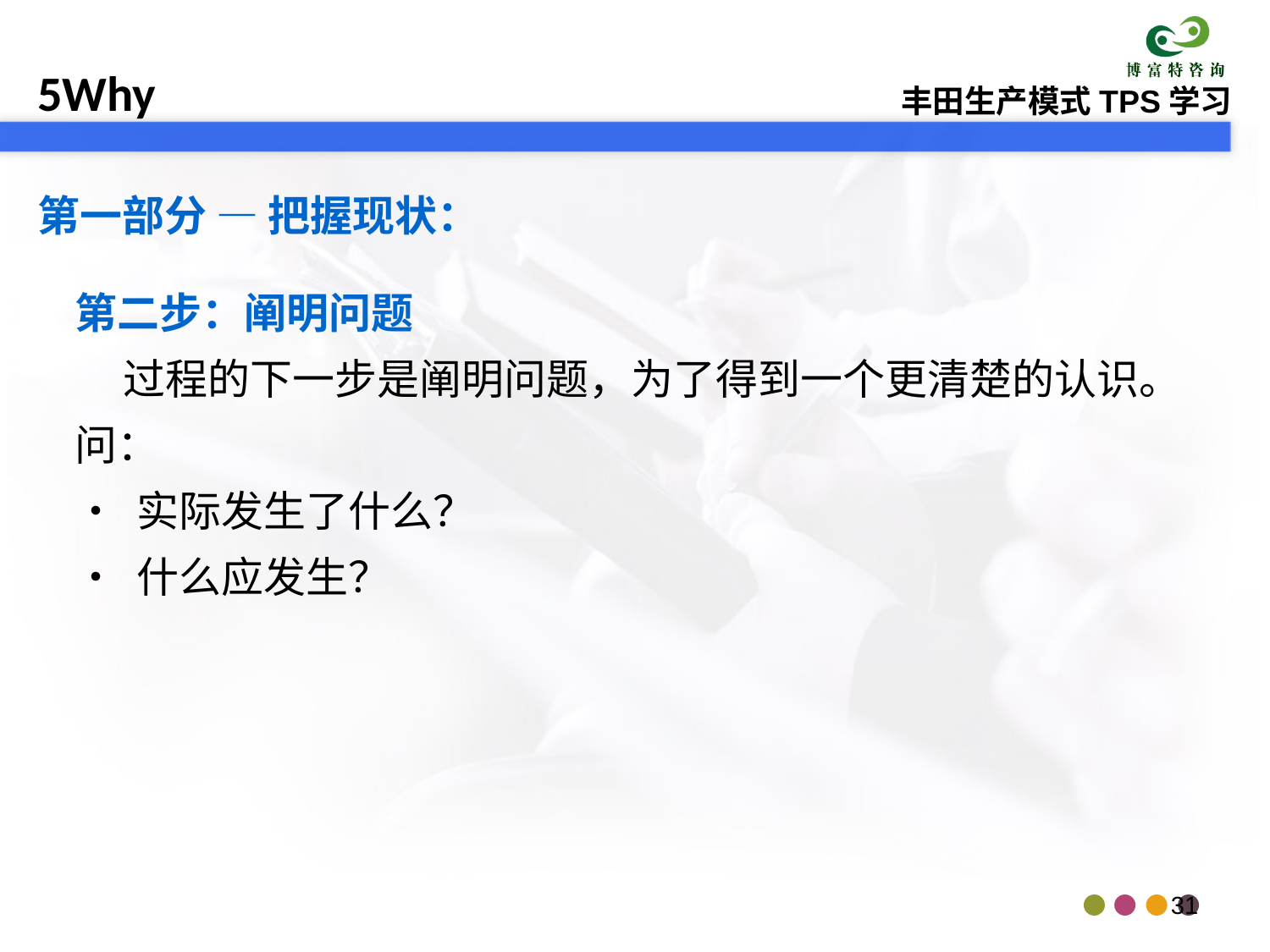

第一部分 — 把握现状：
第二步：阐明问题
    过程的下一步是阐明问题，为了得到一个更清楚的认识。
问：
• 实际发生了什么？
• 什么应发生？